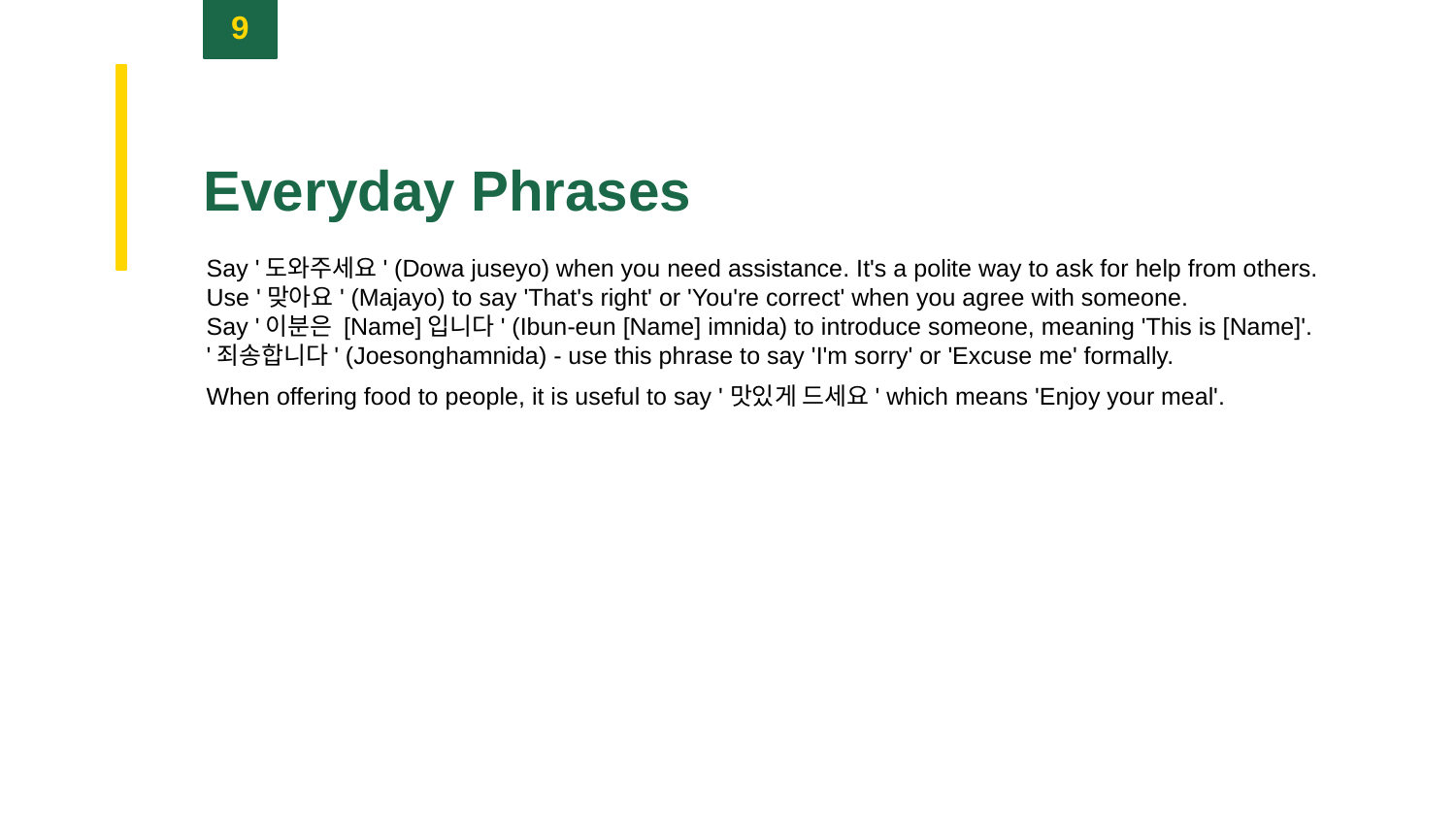

9

Everyday Phrases
Say '도와주세요' (Dowa juseyo) when you need assistance. It's a polite way to ask for help from others.
Use '맞아요' (Majayo) to say 'That's right' or 'You're correct' when you agree with someone.
Say '이분은 [Name]입니다' (Ibun-eun [Name] imnida) to introduce someone, meaning 'This is [Name]'.
'죄송합니다' (Joesonghamnida) - use this phrase to say 'I'm sorry' or 'Excuse me' formally.
When offering food to people, it is useful to say '맛있게 드세요' which means 'Enjoy your meal'.